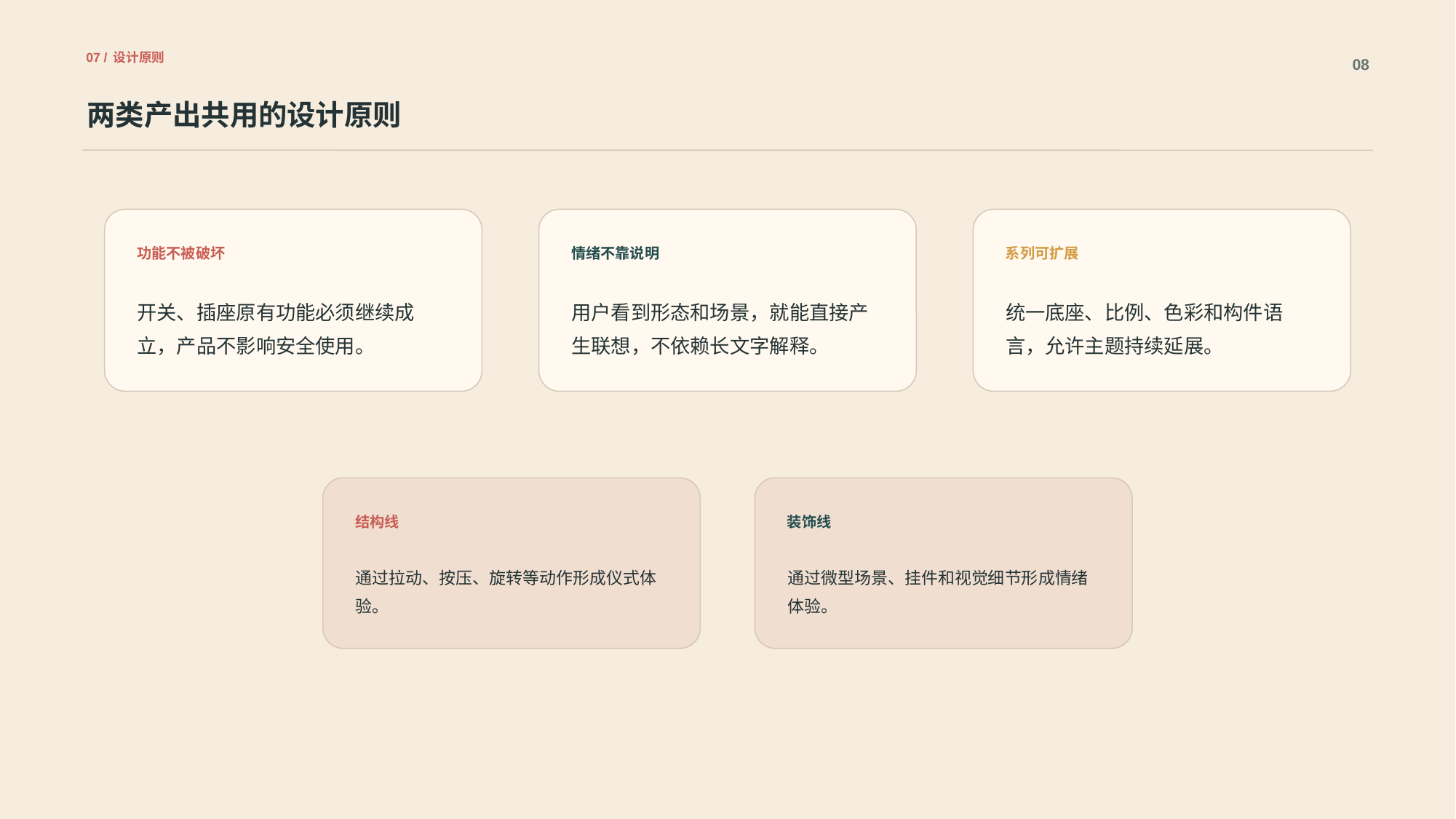

07 / 设计原则
08
两类产出共用的设计原则

功能不被破坏
情绪不靠说明
系列可扩展
开关、插座原有功能必须继续成立，产品不影响安全使用。
用户看到形态和场景，就能直接产生联想，不依赖长文字解释。
统一底座、比例、色彩和构件语言，允许主题持续延展。

结构线
装饰线
通过拉动、按压、旋转等动作形成仪式体验。
通过微型场景、挂件和视觉细节形成情绪体验。